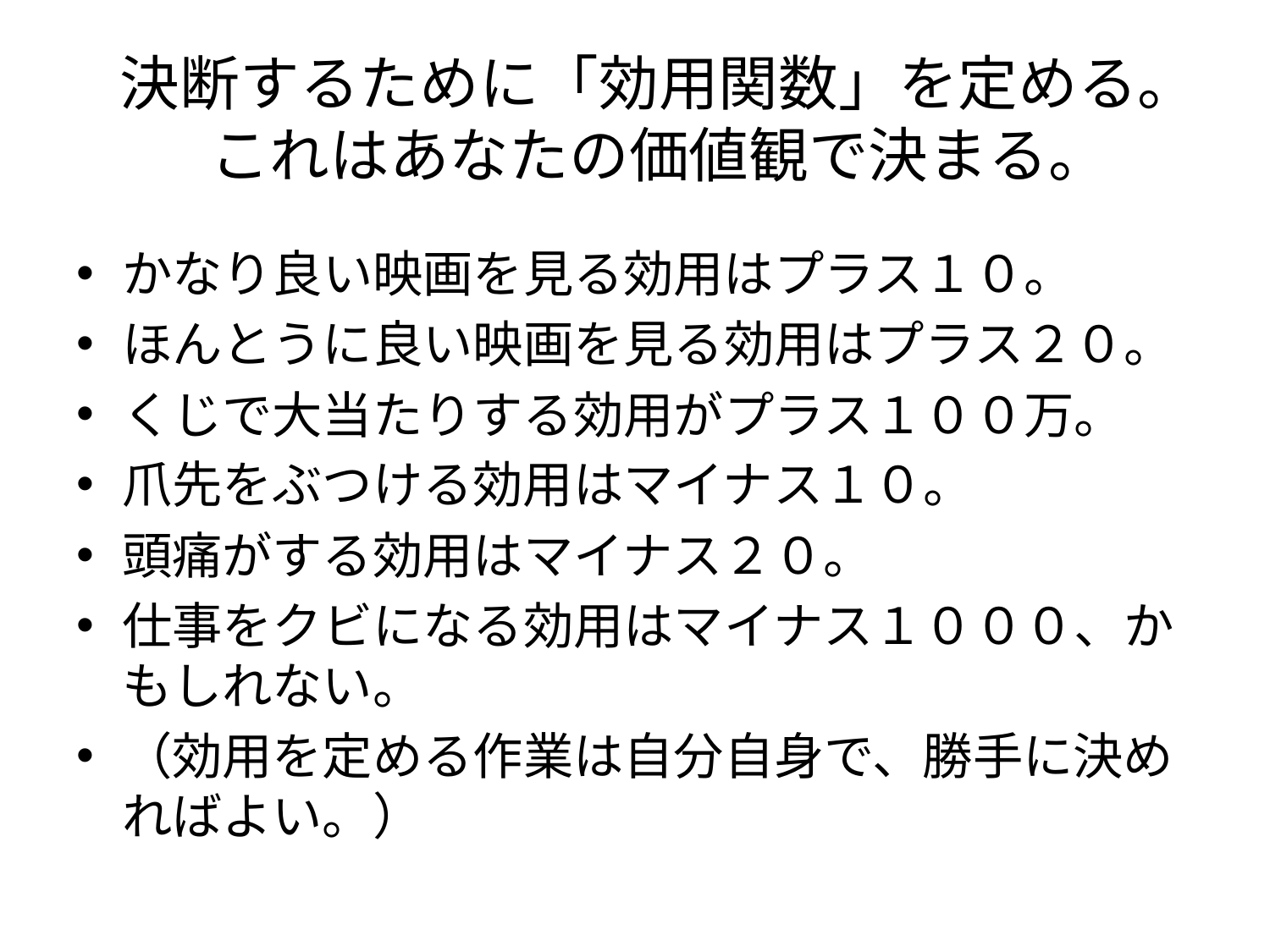

# 決断するために「効用関数」を定める。 これはあなたの価値観で決まる。
かなり良い映画を見る効用はプラス１０。
ほんとうに良い映画を見る効用はプラス２０。
くじで大当たりする効用がプラス１００万。
爪先をぶつける効用はマイナス１０。
頭痛がする効用はマイナス２０。
仕事をクビになる効用はマイナス１０００、かもしれない。
（効用を定める作業は自分自身で、勝手に決めればよい。）